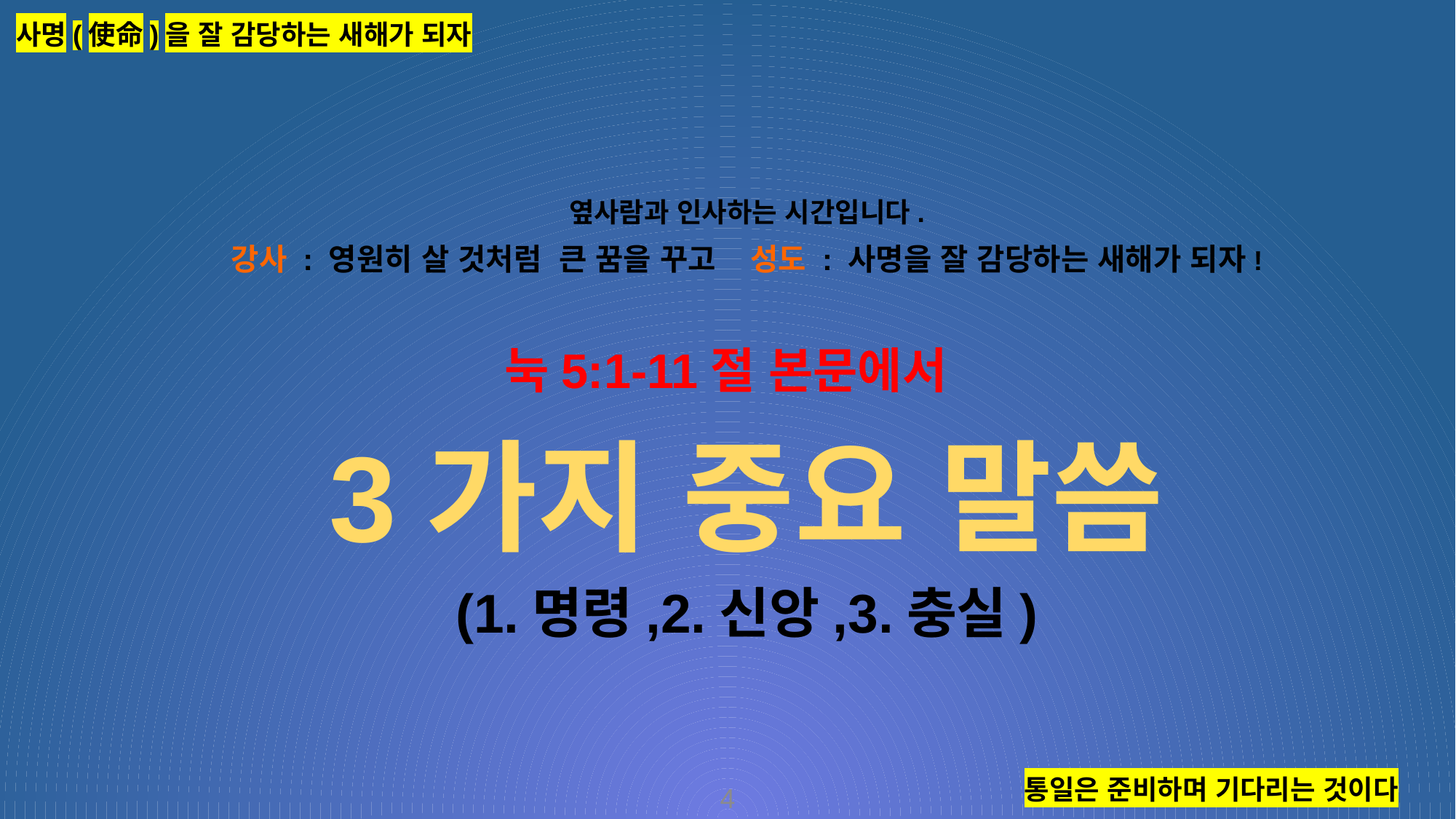

사명(使命)을 잘 감당하는 새해가 되자

옆사람과 인사하는 시간입니다.
강사 : 영원히 살 것처럼  큰 꿈을 꾸고    성도 : 사명을 잘 감당하는 새해가 되자!
눅5:1-11절 본문에서
3가지 중요 말씀
(1.명령,2.신앙,3.충실)
통일은 준비하며 기다리는 것이다
4